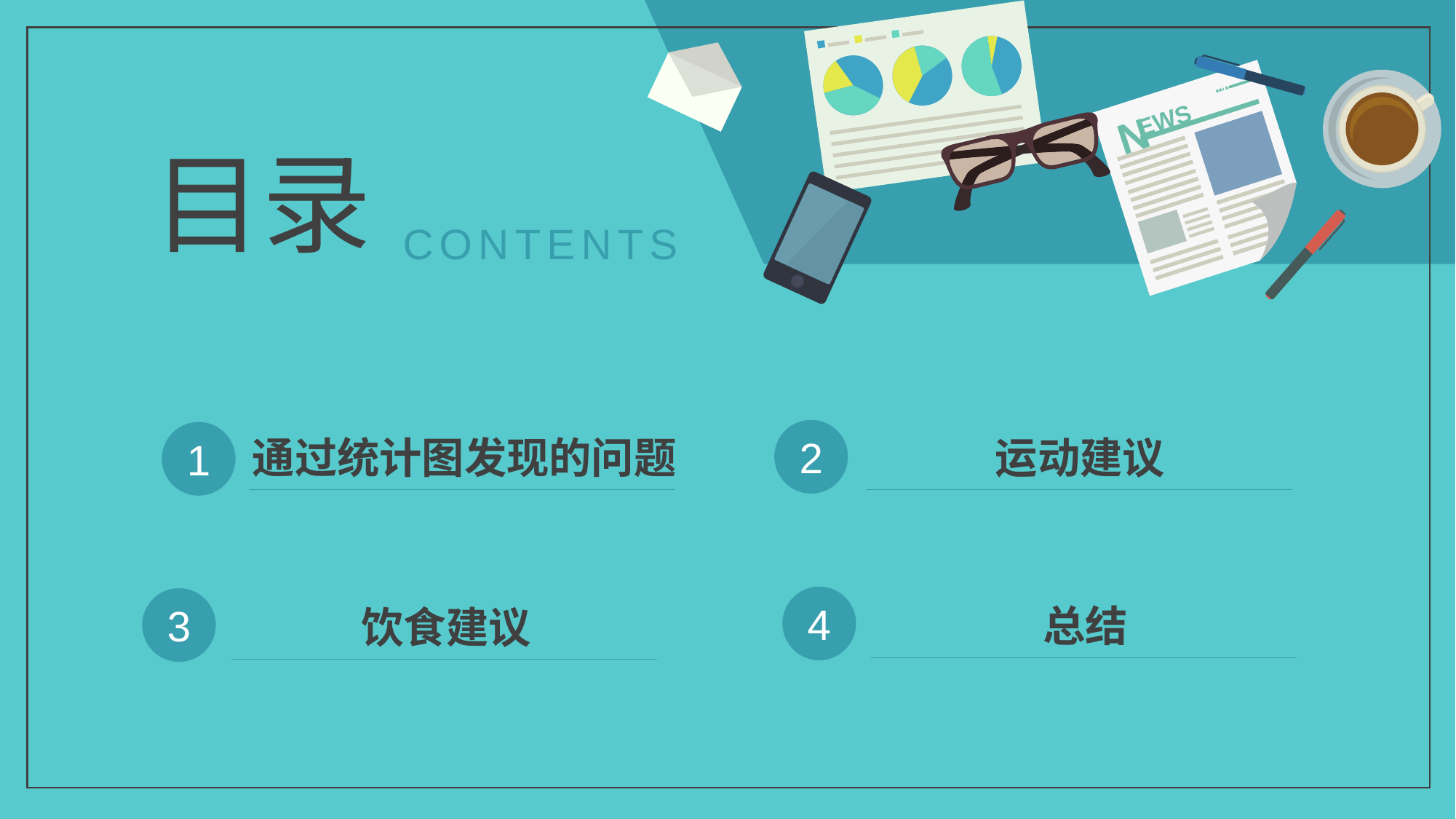

EWS
N

目录

CONTENTS
2
1
通过统计图发现的问题
运动建议
4
3
总结
饮食建议